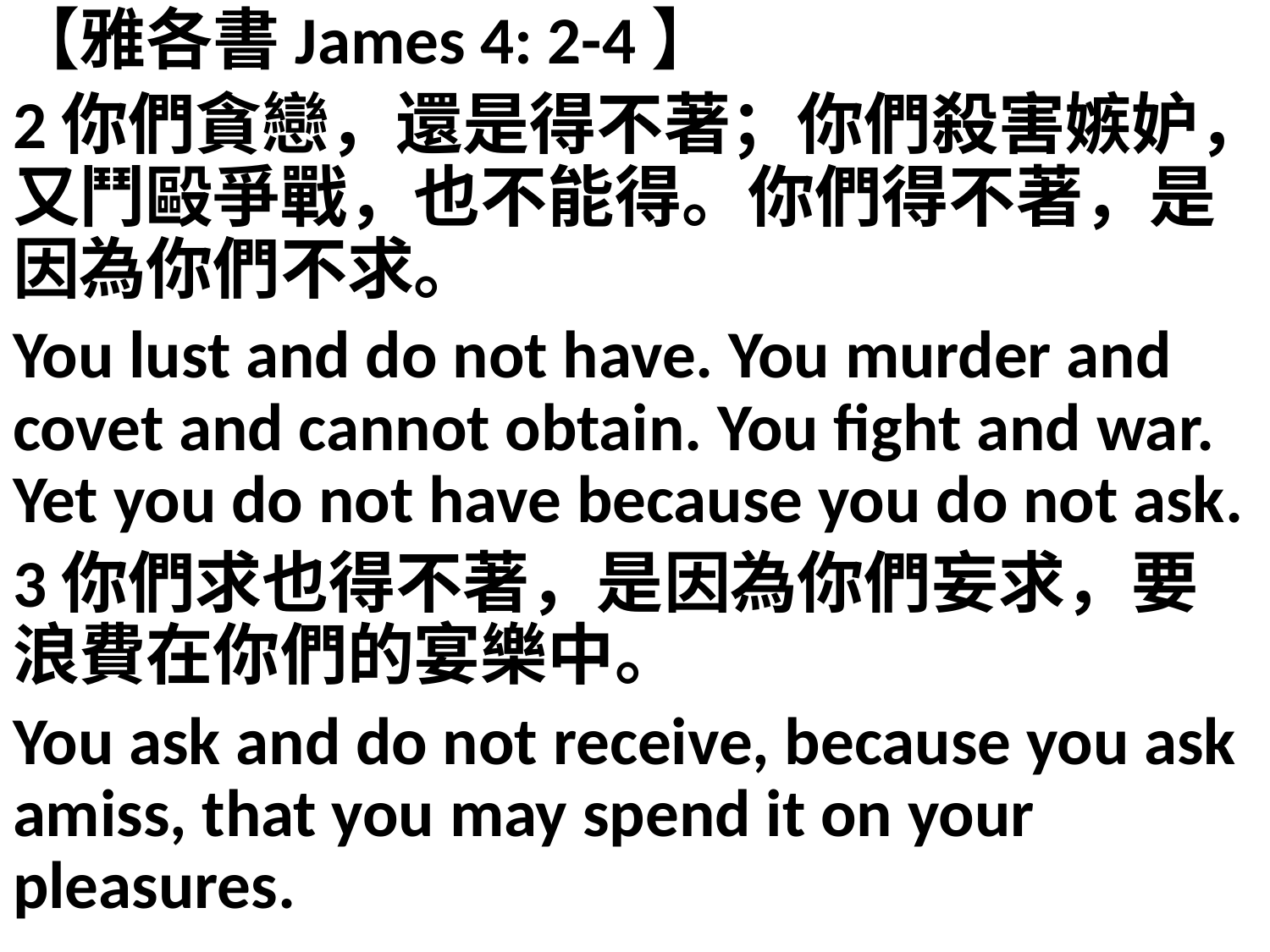

【雅各書James 4: 2-4】
2你們貪戀，還是得不著；你們殺害嫉妒，又鬥毆爭戰，也不能得。你們得不著，是因為你們不求。
You lust and do not have. You murder and covet and cannot obtain. You fight and war. Yet you do not have because you do not ask.
3你們求也得不著，是因為你們妄求，要浪費在你們的宴樂中。
You ask and do not receive, because you ask amiss, that you may spend it on your pleasures.